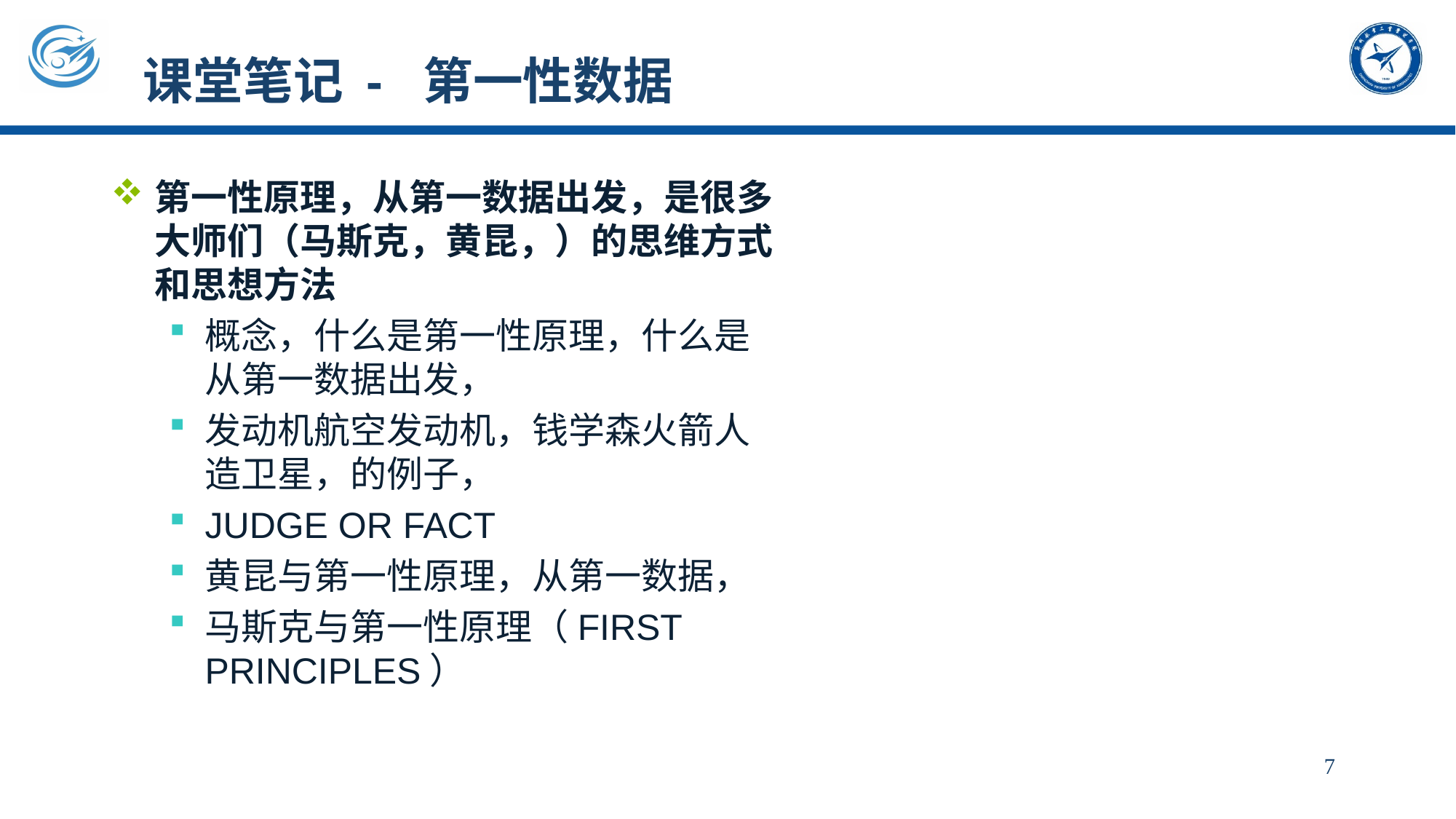

# 课堂笔记 -  第一性数据
第一性原理，从第一数据出发，是很多大师们（马斯克，黄昆，）的思维方式和思想方法
概念，什么是第一性原理，什么是从第一数据出发，
发动机航空发动机，钱学森火箭人造卫星，的例子，
JUDGE OR FACT
黄昆与第一性原理，从第一数据，
马斯克与第一性原理（FIRST PRINCIPLES）
7